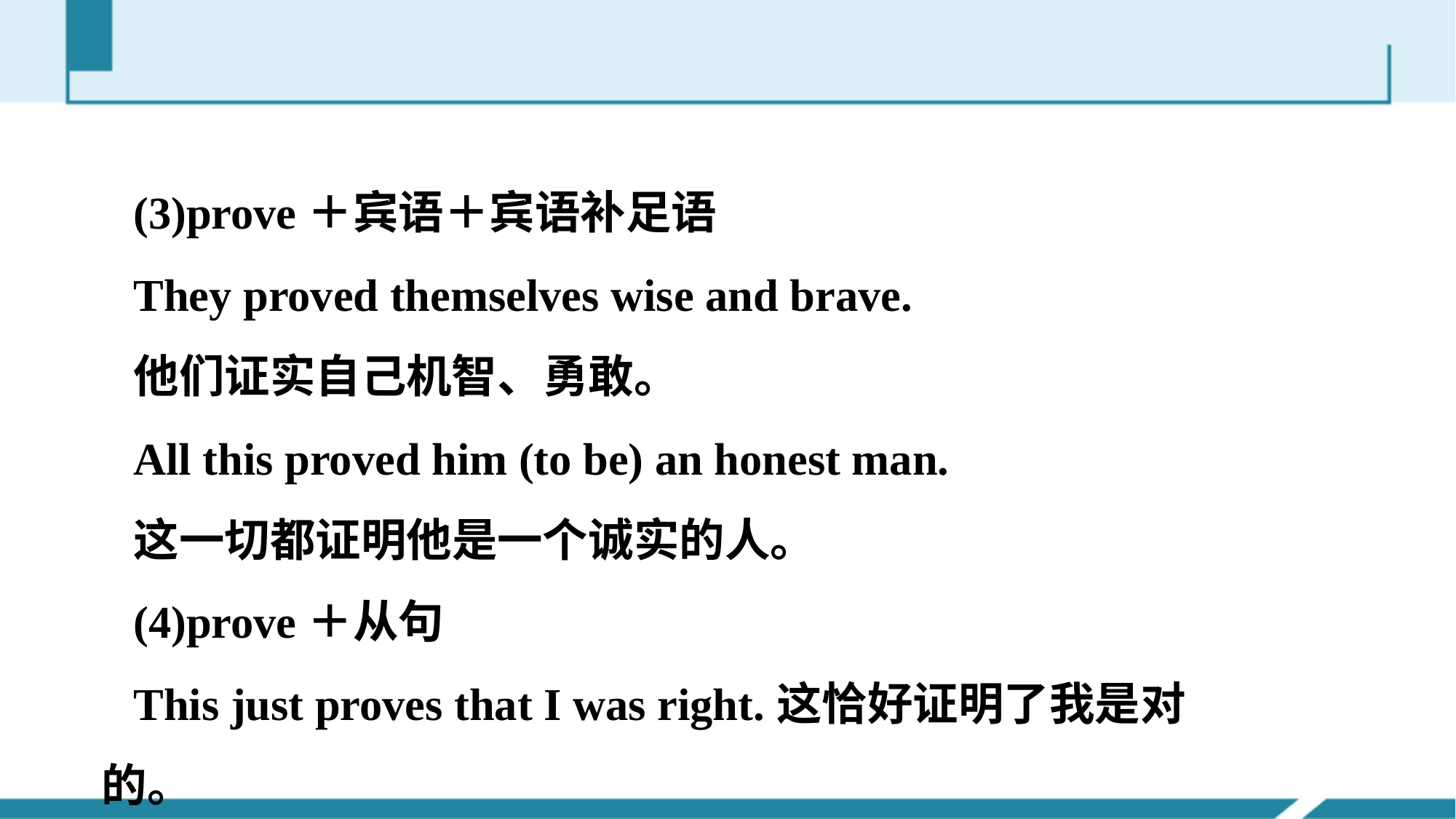

(3)prove＋宾语＋宾语补足语
They proved themselves wise and brave.
他们证实自己机智、勇敢。
All this proved him (to be) an honest man.
这一切都证明他是一个诚实的人。
(4)prove＋从句
This just proves that I was right.这恰好证明了我是对的。